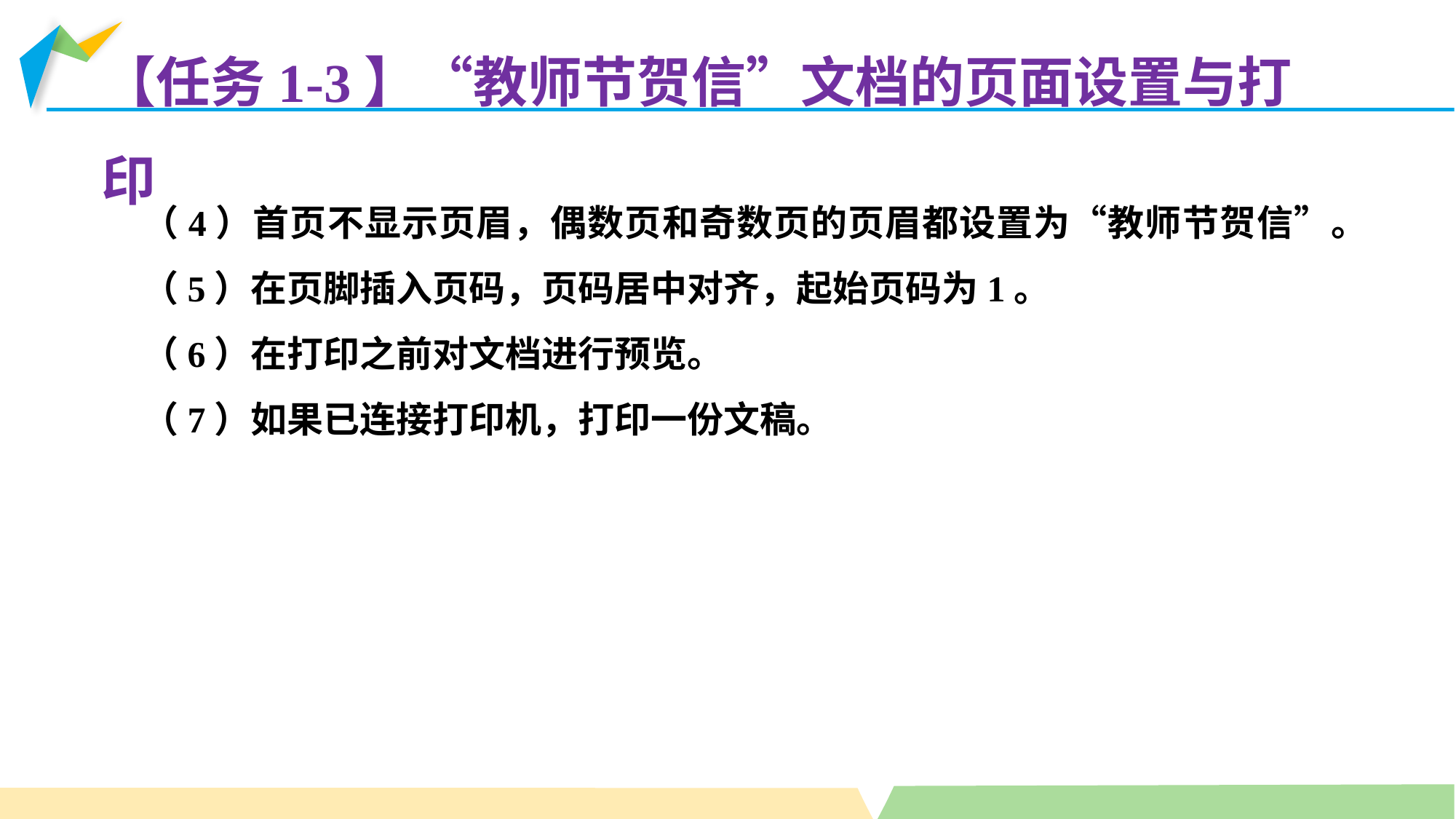

【任务1-3】“教师节贺信”文档的页面设置与打印
（4）首页不显示页眉，偶数页和奇数页的页眉都设置为“教师节贺信”。
（5）在页脚插入页码，页码居中对齐，起始页码为1。
（6）在打印之前对文档进行预览。
（7）如果已连接打印机，打印一份文稿。